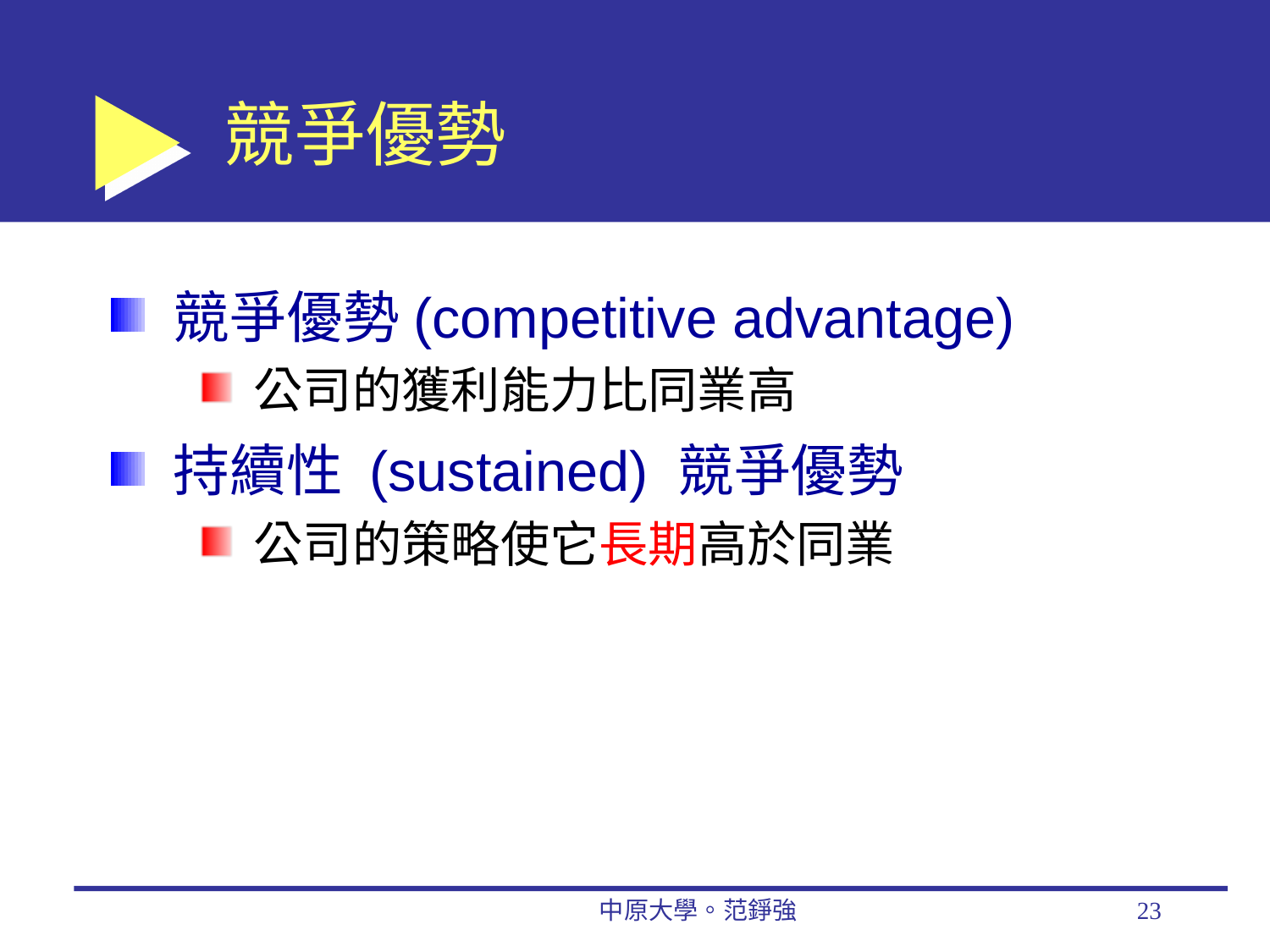

# 競爭優勢
競爭優勢(competitive advantage)
公司的獲利能力比同業高
持續性 (sustained) 競爭優勢
公司的策略使它長期高於同業
中原大學。范錚強
23